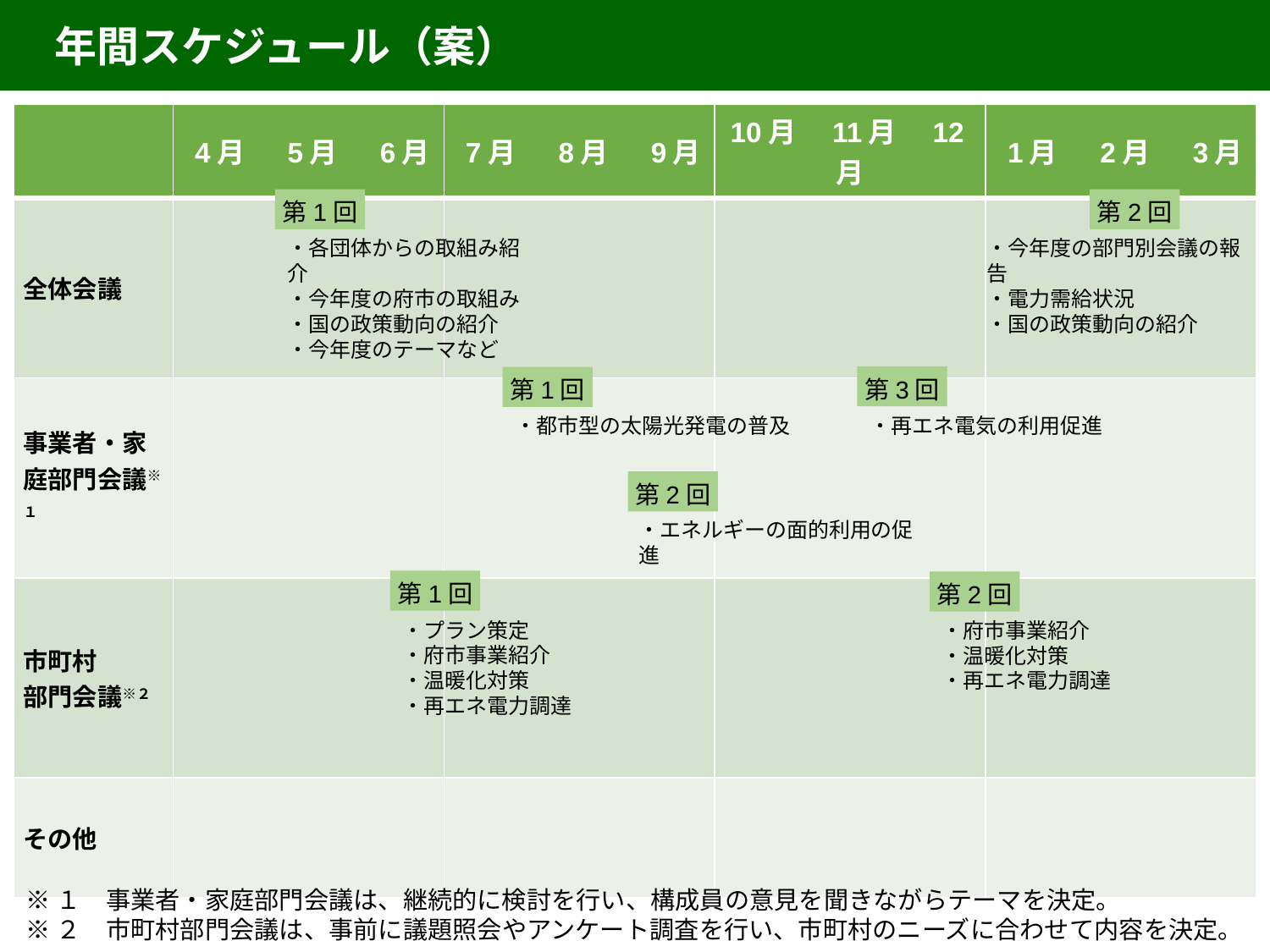

年間スケジュール（案）
|  | 4月　 5月　 6月 | 7月　 8月　 9月 | 10月　11月　12月 | 1月　 2月　 3月 |
| --- | --- | --- | --- | --- |
| 全体会議 |  |  |  |  |
| 事業者・家庭部門会議※１ |  |  |  |  |
| 市町村 部門会議※２ |  |  |  |  |
| その他 |  |  |  |  |
第1回
第2回
・各団体からの取組み紹介
・今年度の府市の取組み
・国の政策動向の紹介
・今年度のテーマなど
・今年度の部門別会議の報告
・電力需給状況
・国の政策動向の紹介
第3回
第1回
・都市型の太陽光発電の普及
・再エネ電気の利用促進
第2回
・エネルギーの面的利用の促進
第1回
第2回
・プラン策定
・府市事業紹介
・温暖化対策
・再エネ電力調達
・府市事業紹介
・温暖化対策
・再エネ電力調達
※１　事業者・家庭部門会議は、継続的に検討を行い、構成員の意見を聞きながらテーマを決定。
※２　市町村部門会議は、事前に議題照会やアンケート調査を行い、市町村のニーズに合わせて内容を決定。